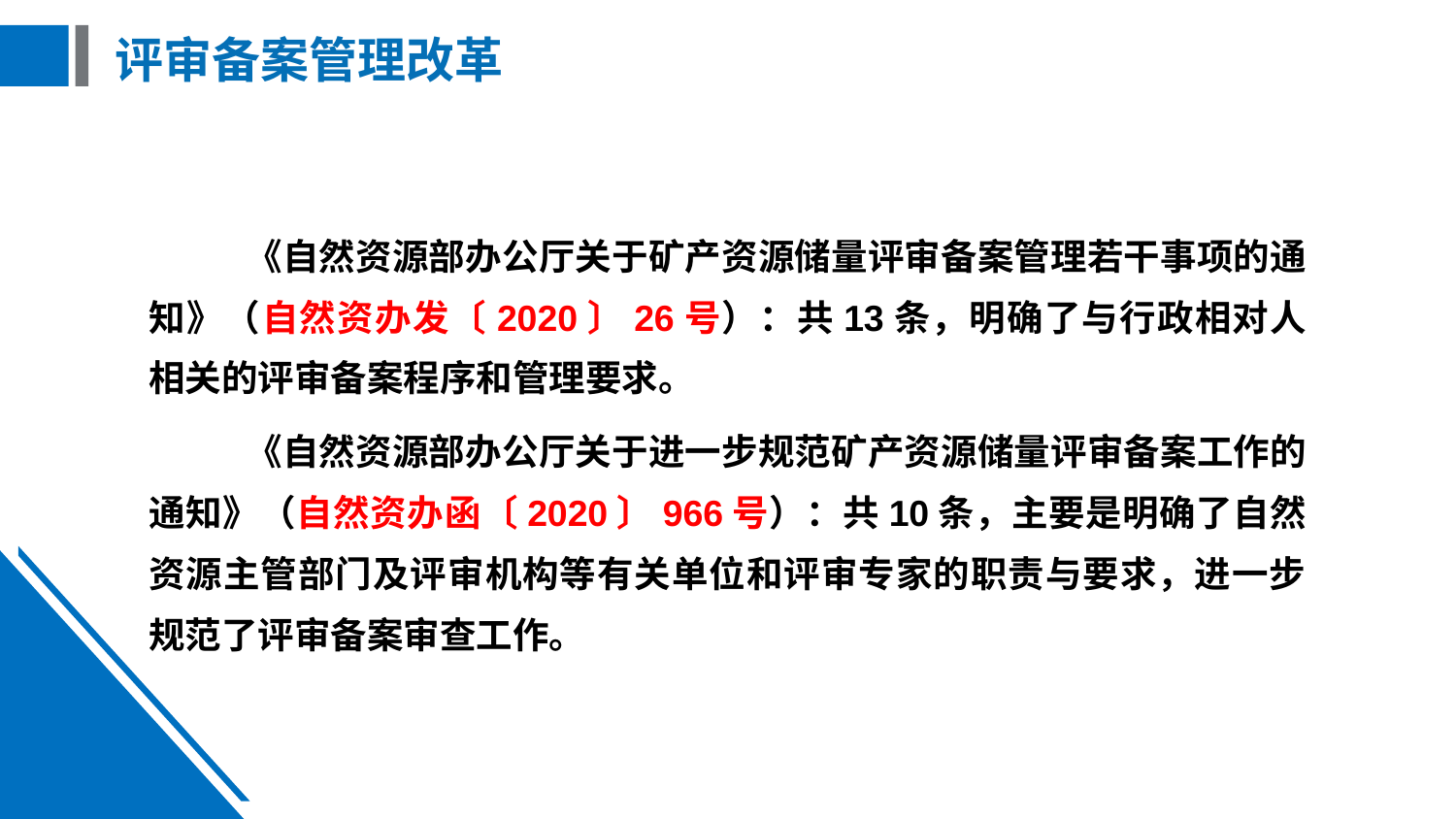

# 评审备案管理改革
《自然资源部办公厅关于矿产资源储量评审备案管理若干事项的通知》（自然资办发〔2020〕26号）：共13条，明确了与行政相对人相关的评审备案程序和管理要求。
《自然资源部办公厅关于进一步规范矿产资源储量评审备案工作的通知》（自然资办函〔2020〕966号）：共10条，主要是明确了自然资源主管部门及评审机构等有关单位和评审专家的职责与要求，进一步规范了评审备案审查工作。
3